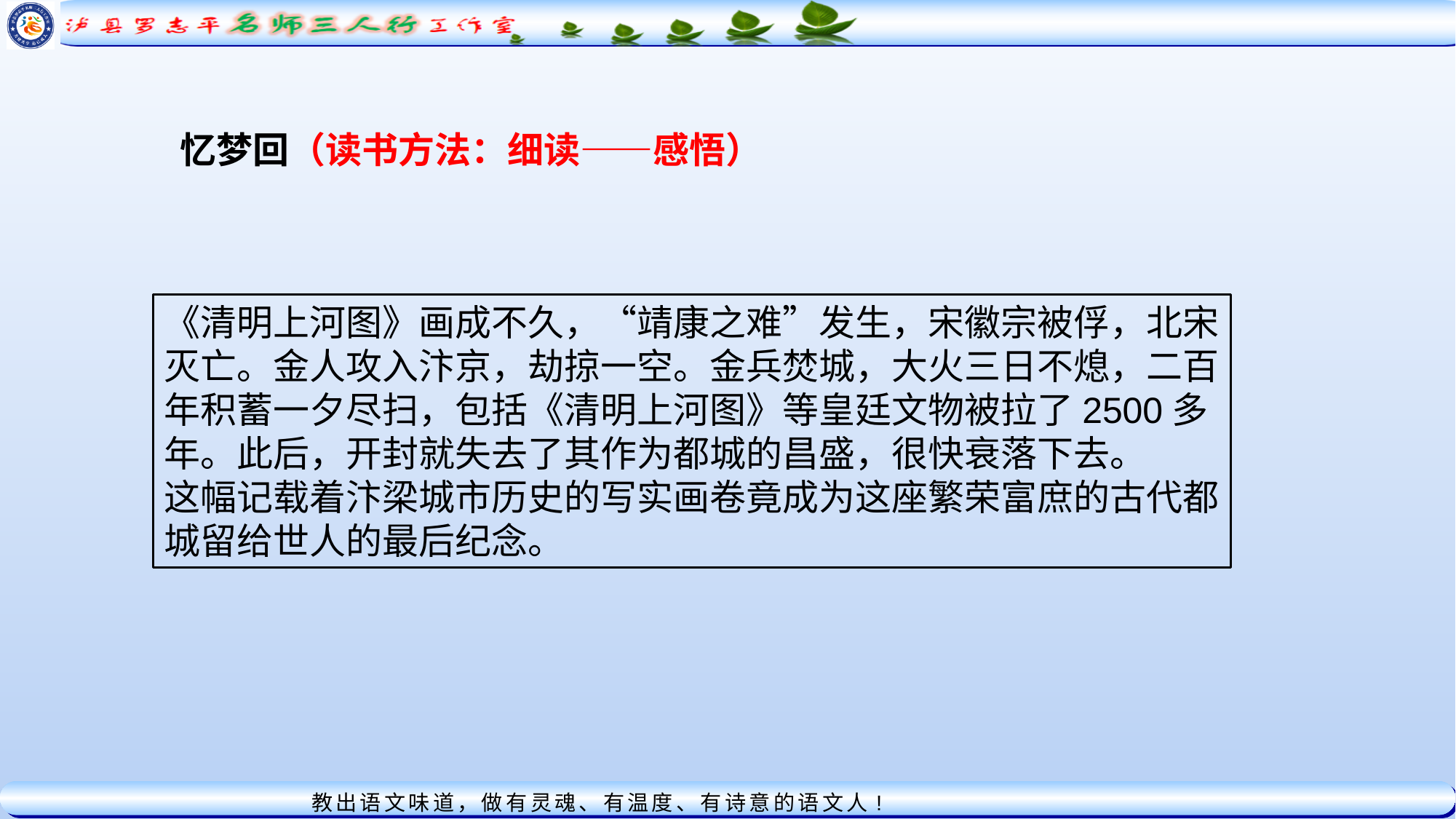

忆梦回（读书方法：细读——感悟）
《清明上河图》画成不久，“靖康之难”发生，宋徽宗被俘，北宋灭亡。金人攻入汴京，劫掠一空。金兵焚城，大火三日不熄，二百年积蓄一夕尽扫，包括《清明上河图》等皇廷文物被拉了2500多年。此后，开封就失去了其作为都城的昌盛，很快衰落下去。
这幅记载着汴梁城市历史的写实画卷竟成为这座繁荣富庶的古代都城留给世人的最后纪念。